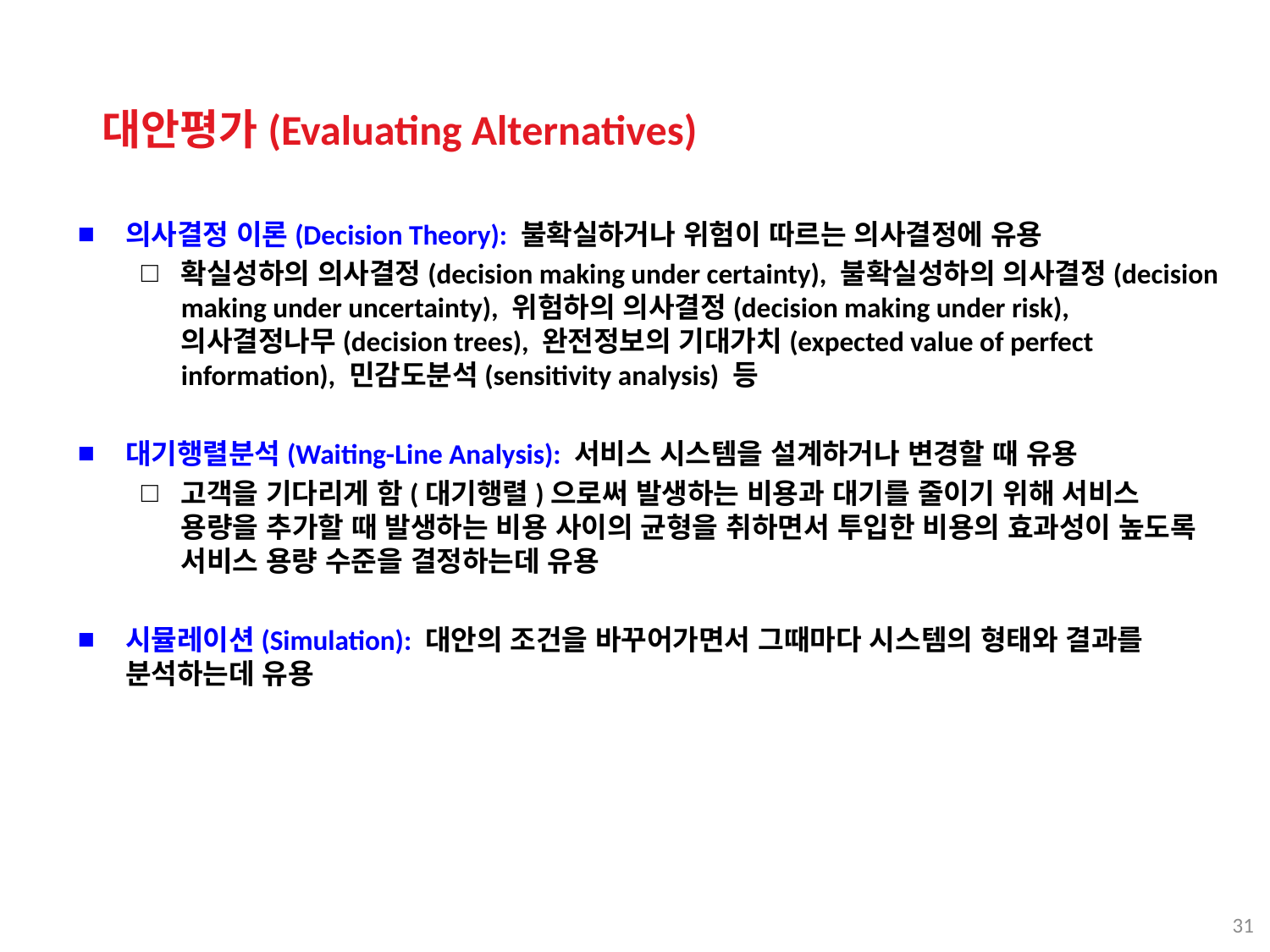

대안평가(Evaluating Alternatives)
의사결정 이론(Decision Theory): 불확실하거나 위험이 따르는 의사결정에 유용
확실성하의 의사결정(decision making under certainty), 불확실성하의 의사결정(decision making under uncertainty), 위험하의 의사결정(decision making under risk), 의사결정나무(decision trees), 완전정보의 기대가치(expected value of perfect information), 민감도분석(sensitivity analysis) 등

대기행렬분석(Waiting-Line Analysis): 서비스 시스템을 설계하거나 변경할 때 유용
고객을 기다리게 함(대기행렬)으로써 발생하는 비용과 대기를 줄이기 위해 서비스 용량을 추가할 때 발생하는 비용 사이의 균형을 취하면서 투입한 비용의 효과성이 높도록 서비스 용량 수준을 결정하는데 유용

시뮬레이션(Simulation): 대안의 조건을 바꾸어가면서 그때마다 시스템의 형태와 결과를 분석하는데 유용

31